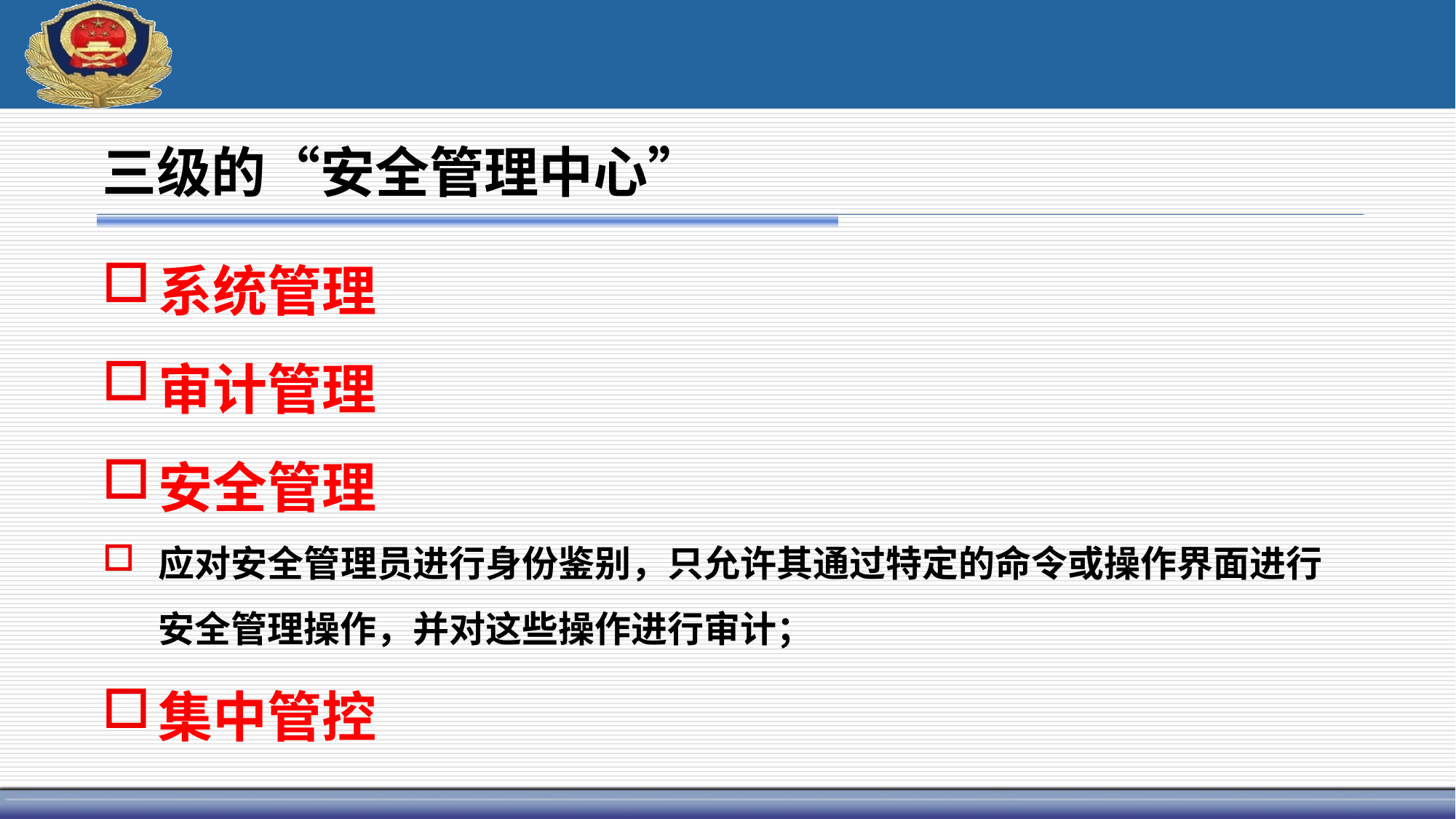

# 三级的“安全管理中心”
系统管理
审计管理
安全管理
应对安全管理员进行身份鉴别，只允许其通过特定的命令或操作界面进行安全管理操作，并对这些操作进行审计；
集中管控
72